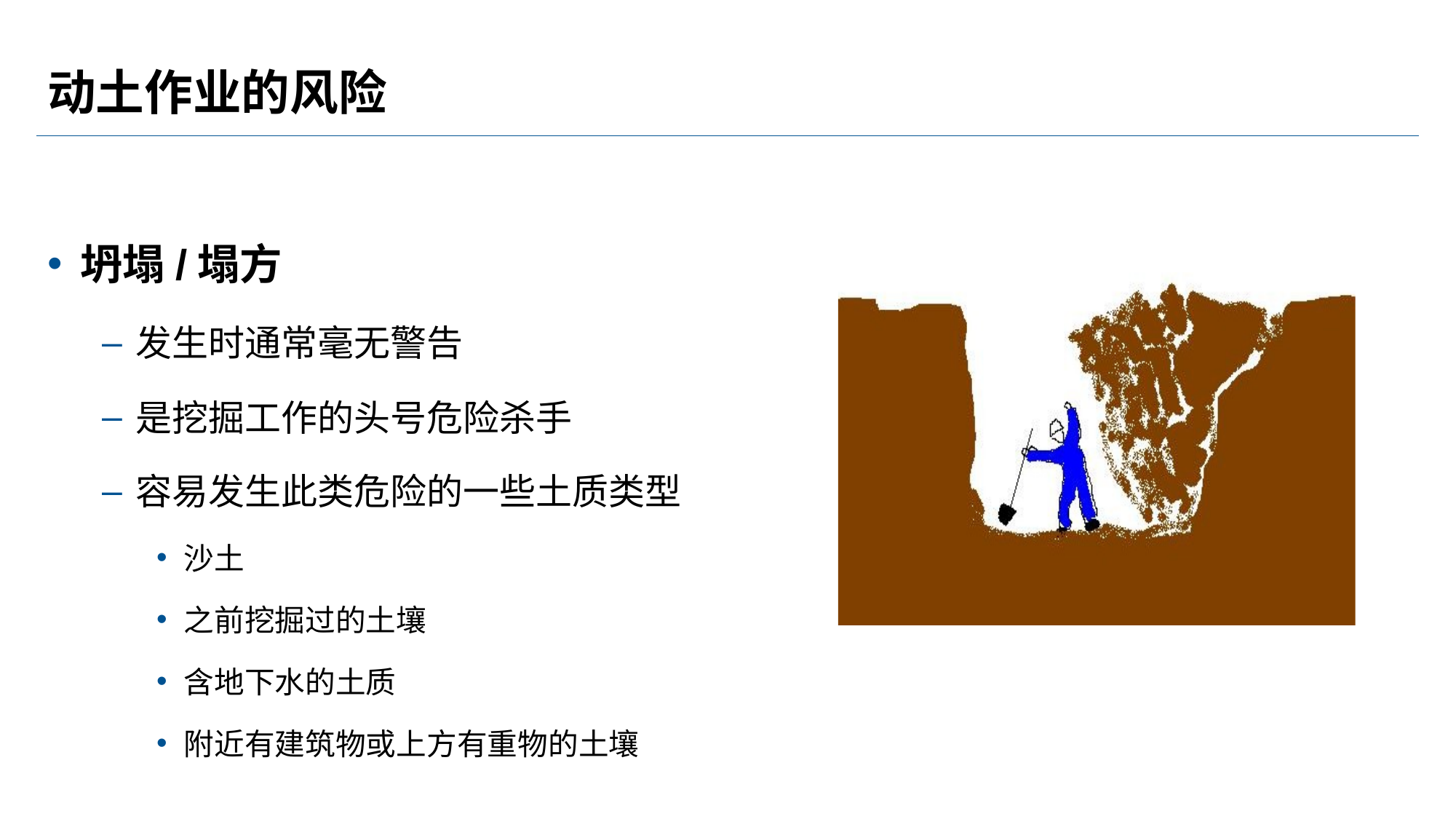

# 动土作业的风险
坍塌/塌方
发生时通常毫无警告
是挖掘工作的头号危险杀手
容易发生此类危险的一些土质类型
沙土
之前挖掘过的土壤
含地下水的土质
附近有建筑物或上方有重物的土壤

53